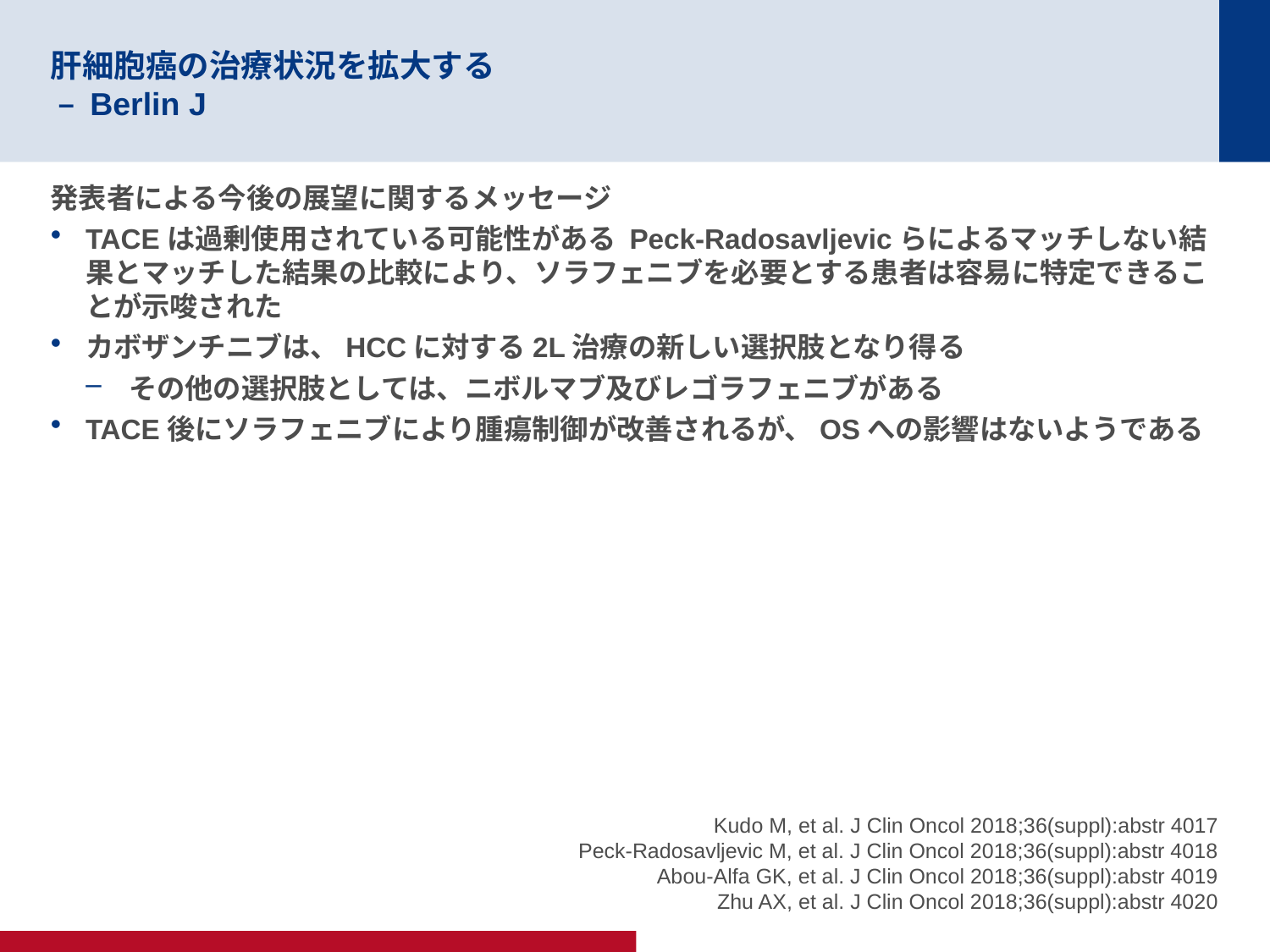

# 肝細胞癌の治療状況を拡大する – Berlin J
発表者による今後の展望に関するメッセージ
TACEは過剰使用されている可能性がある Peck-Radosavljevicらによるマッチしない結果とマッチした結果の比較により、ソラフェニブを必要とする患者は容易に特定できることが示唆された
カボザンチニブは、HCCに対する2L治療の新しい選択肢となり得る
その他の選択肢としては、ニボルマブ及びレゴラフェニブがある
TACE後にソラフェニブにより腫瘍制御が改善されるが、OSへの影響はないようである

Kudo M, et al. J Clin Oncol 2018;36(suppl):abstr 4017
Peck-Radosavljevic M, et al. J Clin Oncol 2018;36(suppl):abstr 4018
Abou-Alfa GK, et al. J Clin Oncol 2018;36(suppl):abstr 4019
Zhu AX, et al. J Clin Oncol 2018;36(suppl):abstr 4020